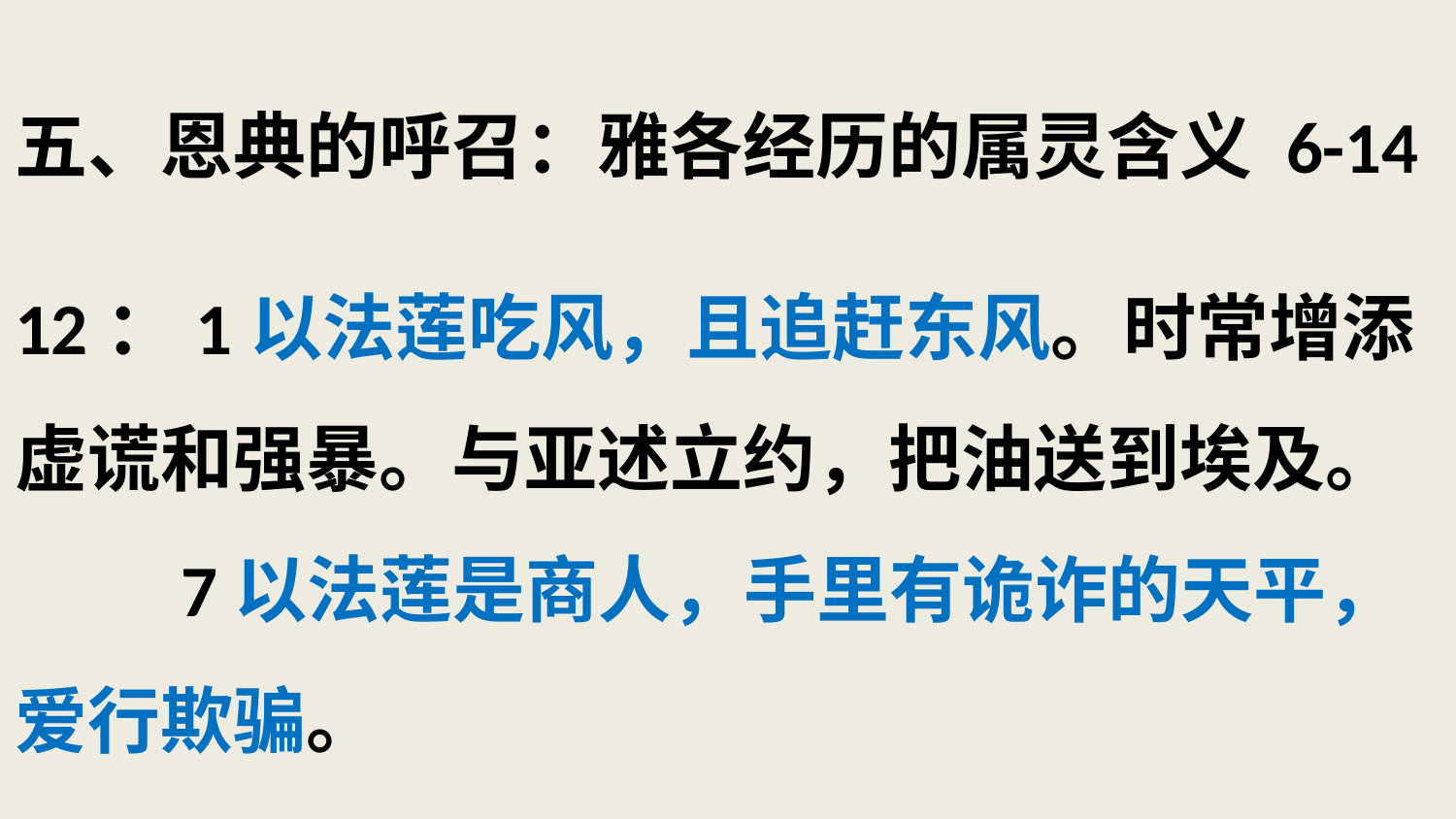

# 五、恩典的呼召：雅各经历的属灵含义 6-14 12：1以法莲吃风，且追赶东风。时常增添虚谎和强暴。与亚述立约，把油送到埃及。 7以法莲是商人，手里有诡诈的天平，爱行欺骗。